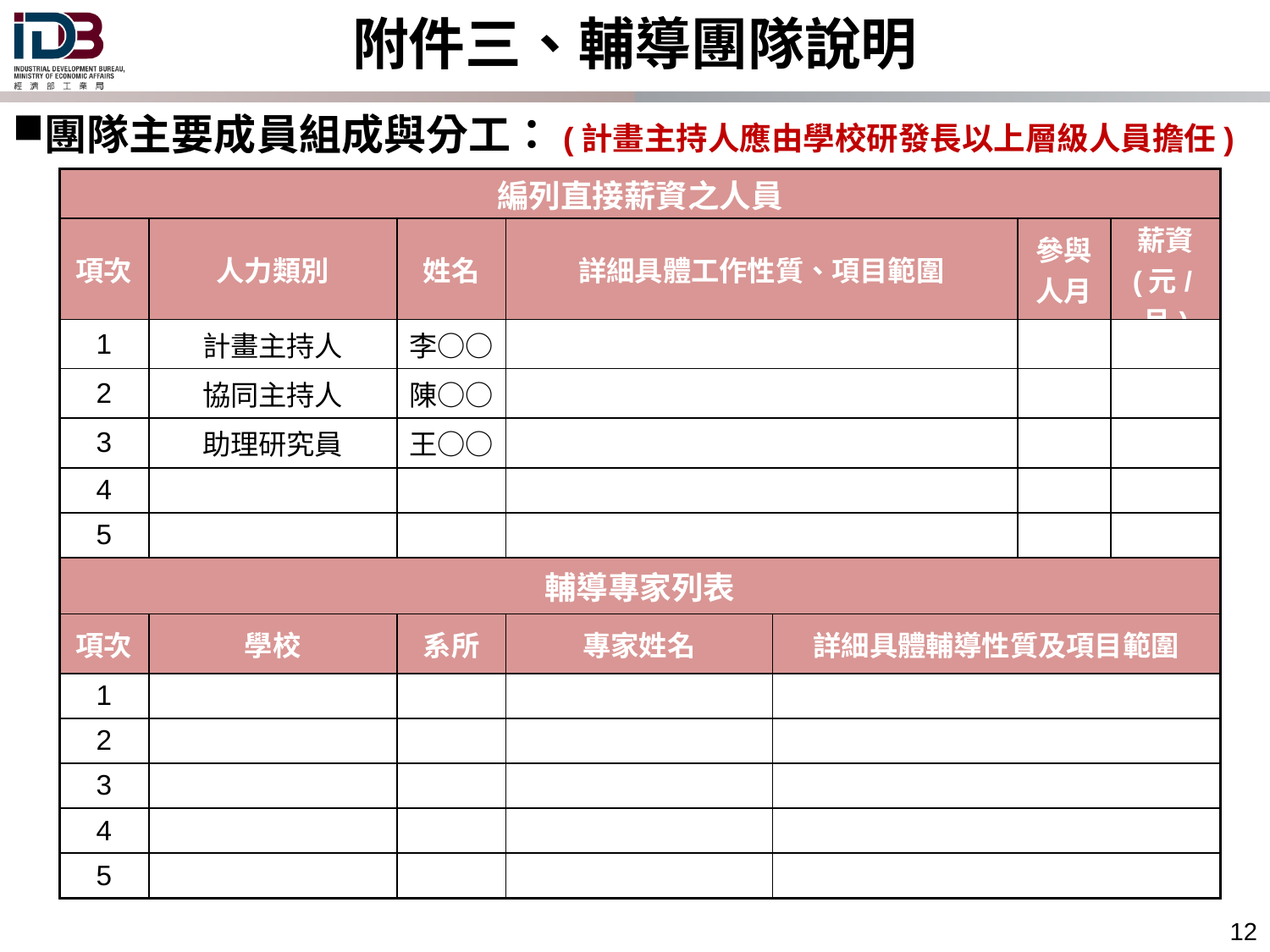

附件三、輔導團隊說明
團隊主要成員組成與分工：(計畫主持人應由學校研發長以上層級人員擔任)
| 編列直接薪資之人員 |  |  |  |  |  |  |
| --- | --- | --- | --- | --- | --- | --- |
| 項次 | 人力類別 | 姓名 | 詳細具體工作性質、項目範圍 |  | 參與 人月 | 薪資 (元/月) |
| 1 | 計畫主持人 | 李○○ |  |  |  |  |
| 2 | 協同主持人 | 陳○○ |  |  |  |  |
| 3 | 助理研究員 | 王○○ |  |  |  |  |
| 4 |  |  |  |  |  |  |
| 5 |  |  |  |  |  |  |
| 輔導專家列表 |  |  |  |  |  |  |
| 項次 | 學校 | 系所 | 專家姓名 | 詳細具體輔導性質及項目範圍 |  |  |
| 1 |  |  |  |  |  |  |
| 2 |  |  |  |  |  |  |
| 3 |  |  |  |  |  |  |
| 4 |  |  |  |  |  |  |
| 5 |  |  |  |  |  |  |